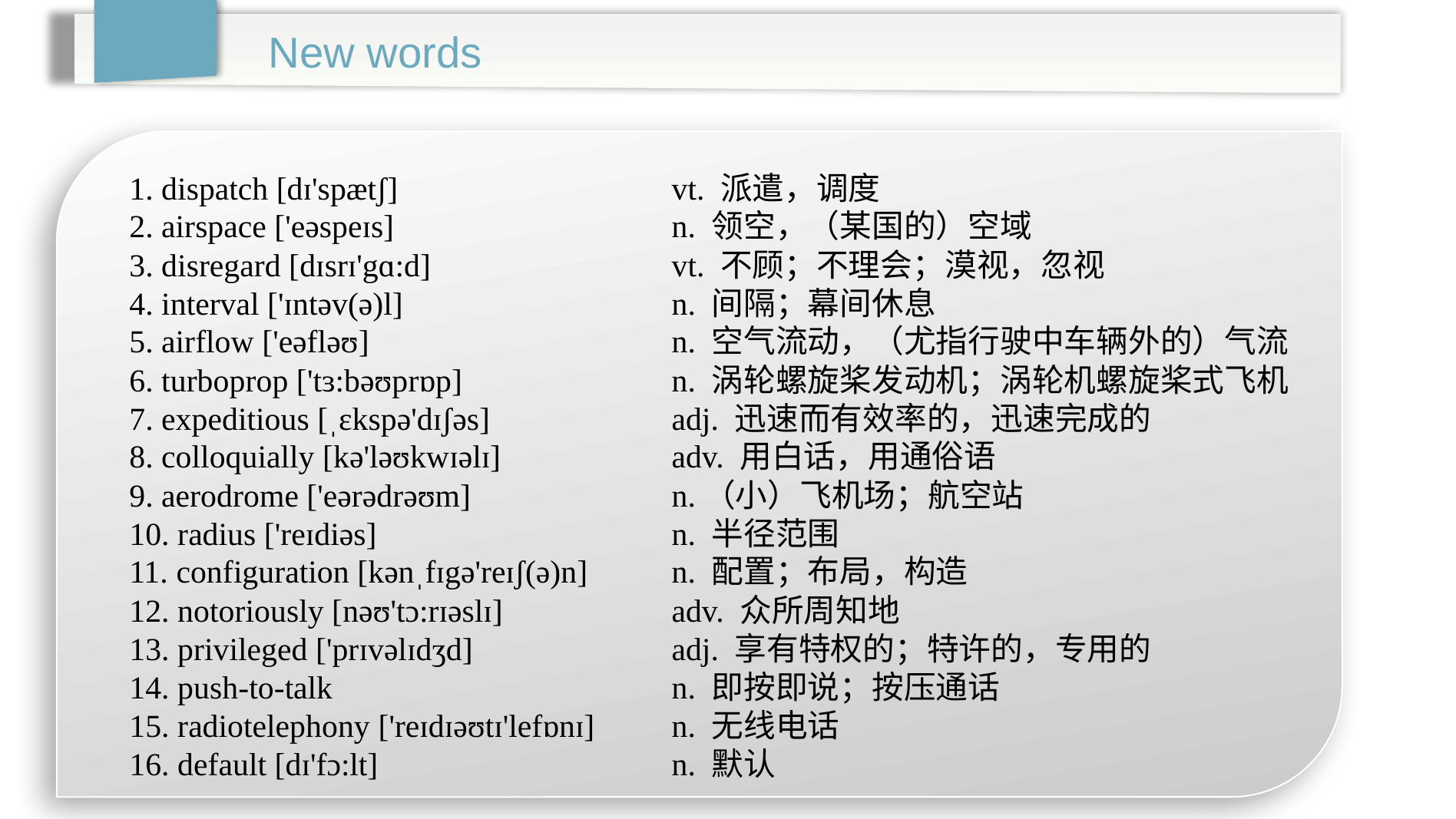

New words

1. dispatch [dɪ'spætʃ]			vt. 派遣，调度
2. airspace ['eəspeɪs]			n. 领空，（某国的）空域
3. disregard [dɪsrɪ'gɑ:d]			vt. 不顾；不理会；漠视，忽视
4. interval ['ɪntəv(ə)l]			n. 间隔；幕间休息
5. airflow ['eəfləʊ]			n. 空气流动，（尤指行驶中车辆外的）气流
6. turboprop ['tɜ:bəʊprɒp]		n. 涡轮螺旋桨发动机；涡轮机螺旋桨式飞机
7. expeditious [ˌɛkspə'dɪʃəs]		adj. 迅速而有效率的，迅速完成的
8. colloquially [kə'ləʊkwɪəlɪ]		adv. 用白话，用通俗语
9. aerodrome ['eərədrəʊm]		n.（小）飞机场；航空站
10. radius ['reɪdiəs]			n. 半径范围
11. configuration [kənˌfɪgə'reɪʃ(ə)n]	n. 配置；布局，构造
12. notoriously [nəʊ'tɔ:rɪəslɪ]		adv. 众所周知地
13. privileged ['prɪvəlɪdʒd]		adj. 享有特权的；特许的，专用的
14. push-to-talk			n. 即按即说；按压通话
15. radiotelephony ['reɪdɪəʊtɪ'lefɒnɪ]	n. 无线电话
16. default [dɪ'fɔ:lt]			n. 默认